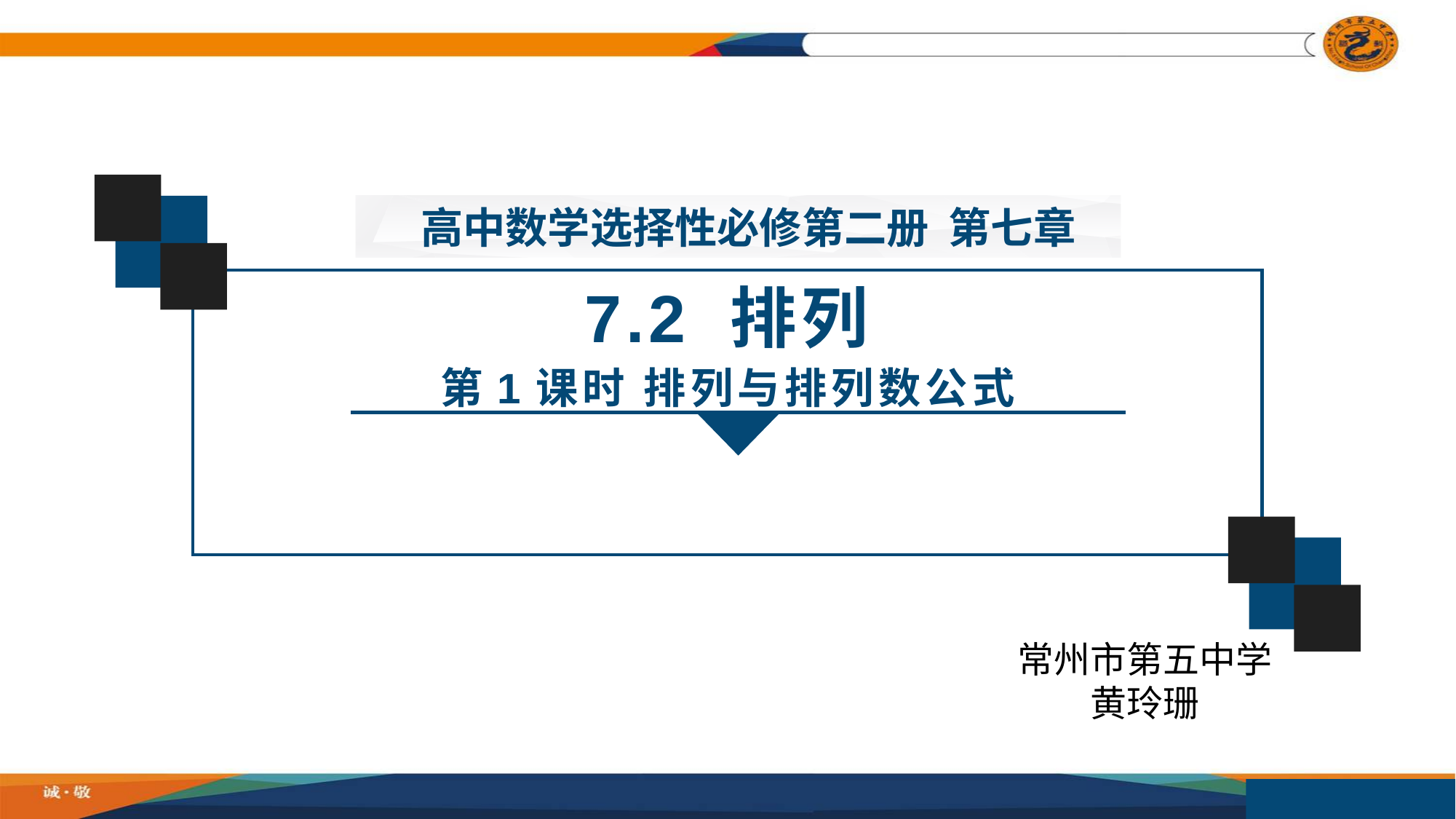

高中数学选择性必修第二册  第七章
 7.2 排列

第1课时 排列与排列数公式

常州市第五中学
黄玲珊